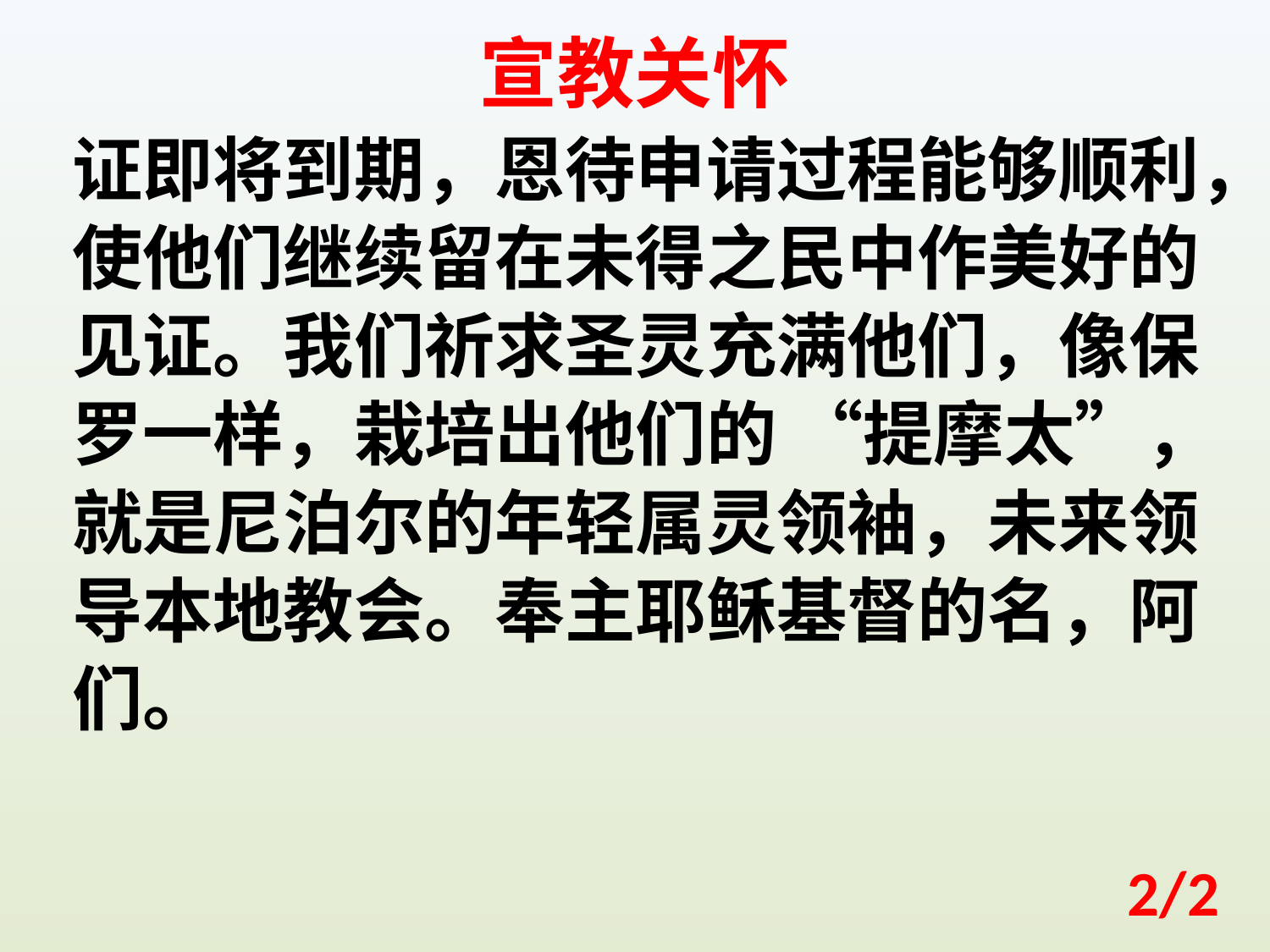

宣教关怀
证即将到期，恩待申请过程能够顺利，使他们继续留在未得之民中作美好的见证。我们祈求圣灵充满他们，像保罗一样，栽培出他们的 “提摩太”，就是尼泊尔的年轻属灵领袖，未来领导本地教会。奉主耶稣基督的名，阿们。
2/2